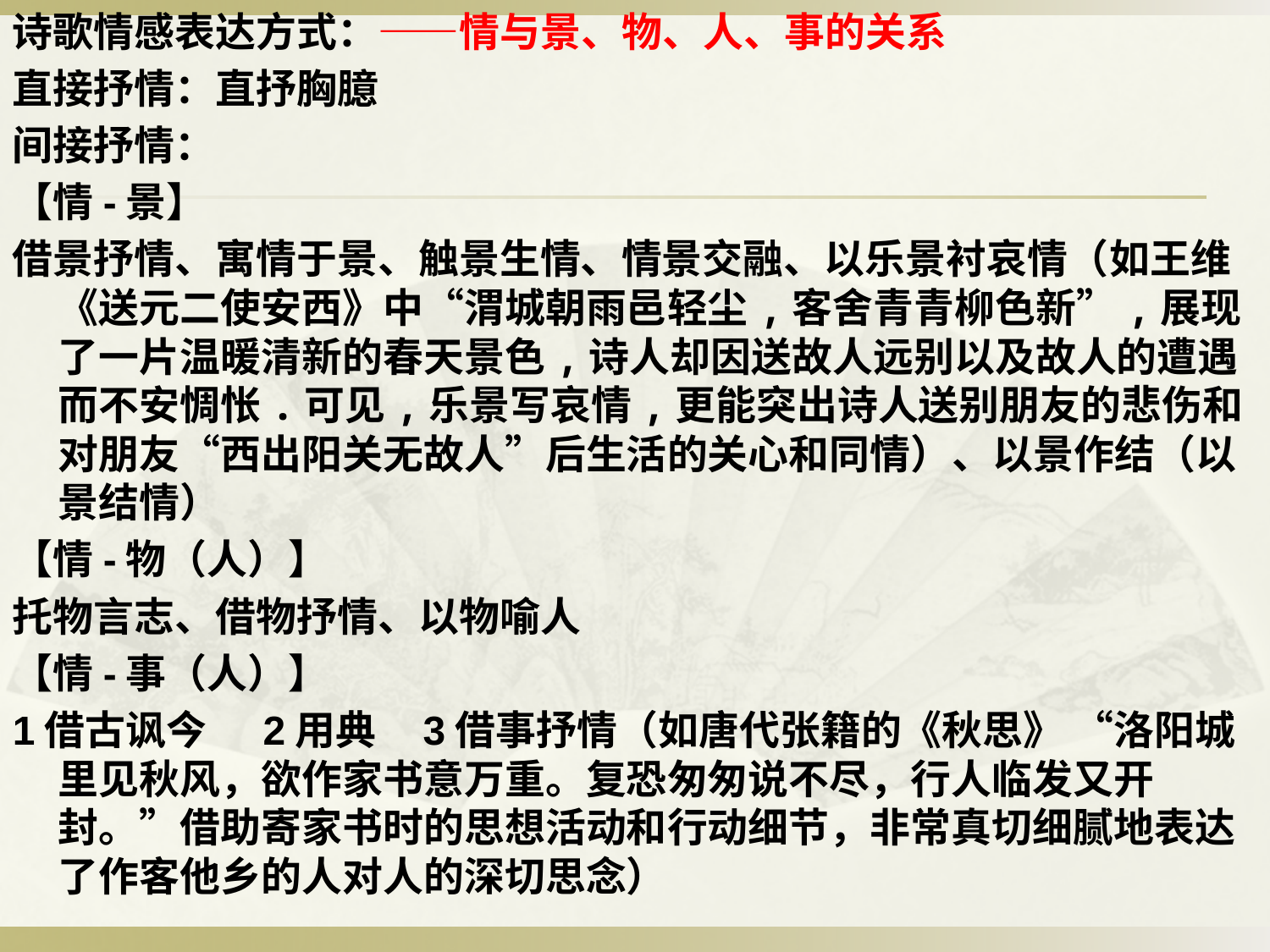

诗歌情感表达方式：——情与景、物、人、事的关系
直接抒情：直抒胸臆
间接抒情：
【情-景】
借景抒情、寓情于景、触景生情、情景交融、以乐景衬哀情（如王维《送元二使安西》中“渭城朝雨邑轻尘,客舍青青柳色新”,展现了一片温暖清新的春天景色,诗人却因送故人远别以及故人的遭遇而不安惆怅.可见,乐景写哀情,更能突出诗人送别朋友的悲伤和对朋友“西出阳关无故人”后生活的关心和同情）、以景作结（以景结情）
【情-物（人）】
托物言志、借物抒情、以物喻人
【情-事（人）】
1借古讽今     2用典    3借事抒情（如唐代张籍的《秋思》 “洛阳城里见秋风，欲作家书意万重。复恐匆匆说不尽，行人临发又开封。”借助寄家书时的思想活动和行动细节，非常真切细腻地表达了作客他乡的人对人的深切思念）

#